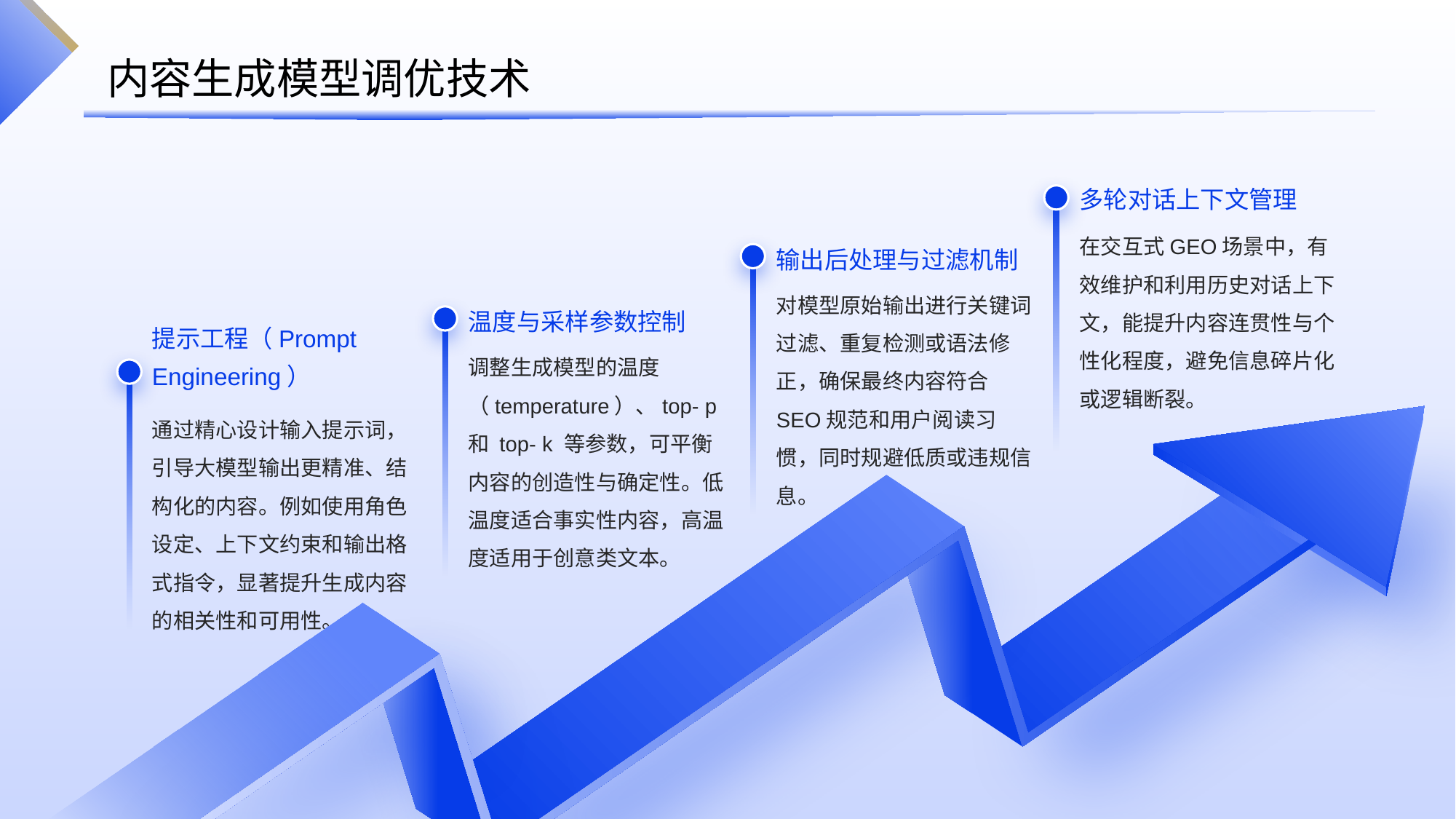

内容生成模型调优技术

多轮对话上下文管理

输出后处理与过滤机制
在交互式GEO场景中，有效维护和利用历史对话上下文，能提升内容连贯性与个性化程度，避免信息碎片化或逻辑断裂。

温度与采样参数控制
对模型原始输出进行关键词过滤、重复检测或语法修正，确保最终内容符合SEO规范和用户阅读习惯，同时规避低质或违规信息。

提示工程（Prompt Engineering）

调整生成模型的温度（temperature）、top- p 和 top- k 等参数，可平衡内容的创造性与确定性。低温度适合事实性内容，高温度适用于创意类文本。

通过精心设计输入提示词，引导大模型输出更精准、结构化的内容。例如使用角色设定、上下文约束和输出格式指令，显著提升生成内容的相关性和可用性。